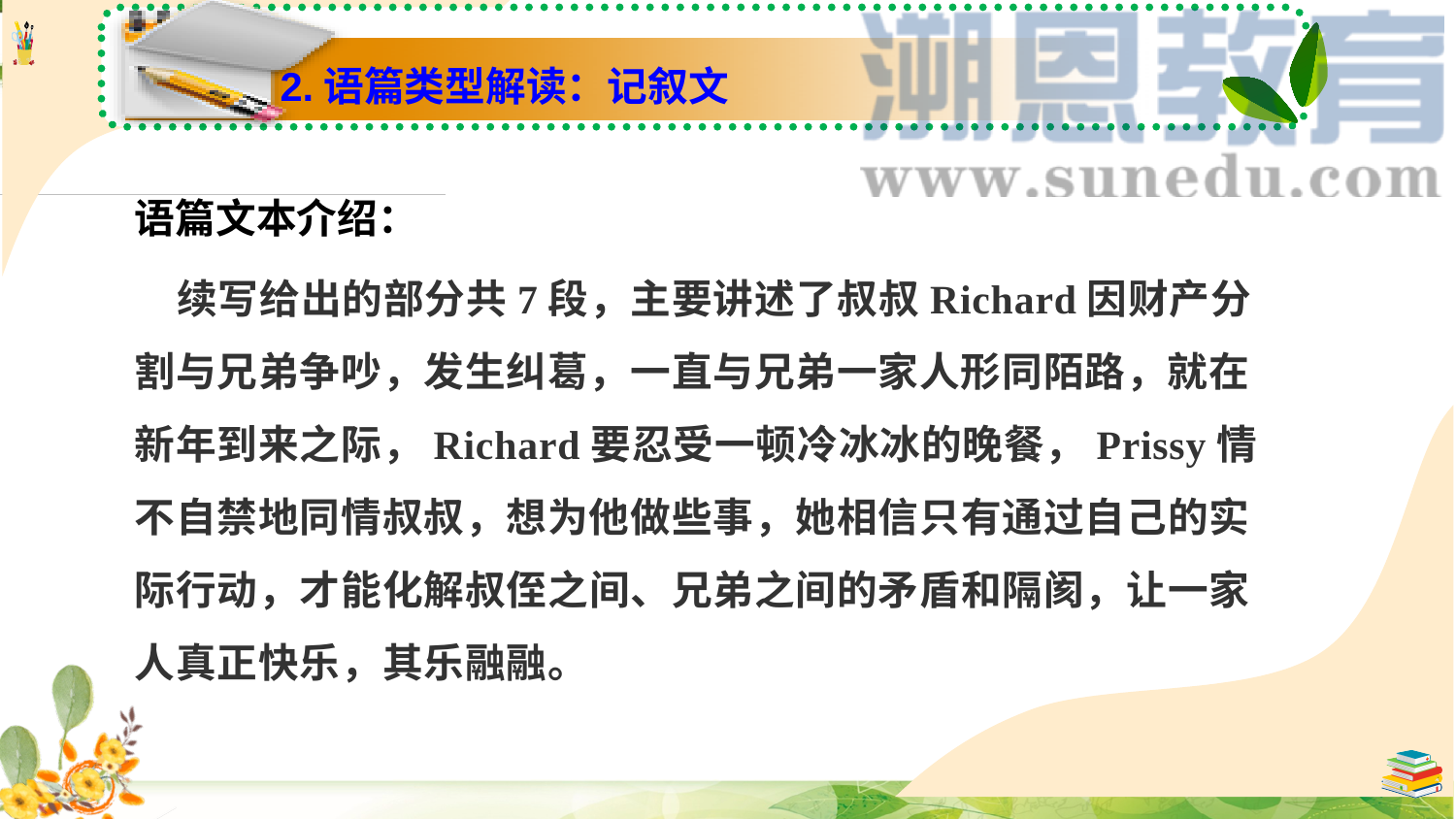

2.语篇类型解读：记叙文
语篇文本介绍：
续写给出的部分共7段，主要讲述了叔叔Richard因财产分割与兄弟争吵，发生纠葛，一直与兄弟一家人形同陌路，就在新年到来之际，Richard要忍受一顿冷冰冰的晚餐，Prissy情不自禁地同情叔叔，想为他做些事，她相信只有通过自己的实际行动，才能化解叔侄之间、兄弟之间的矛盾和隔阂，让一家人真正快乐，其乐融融。